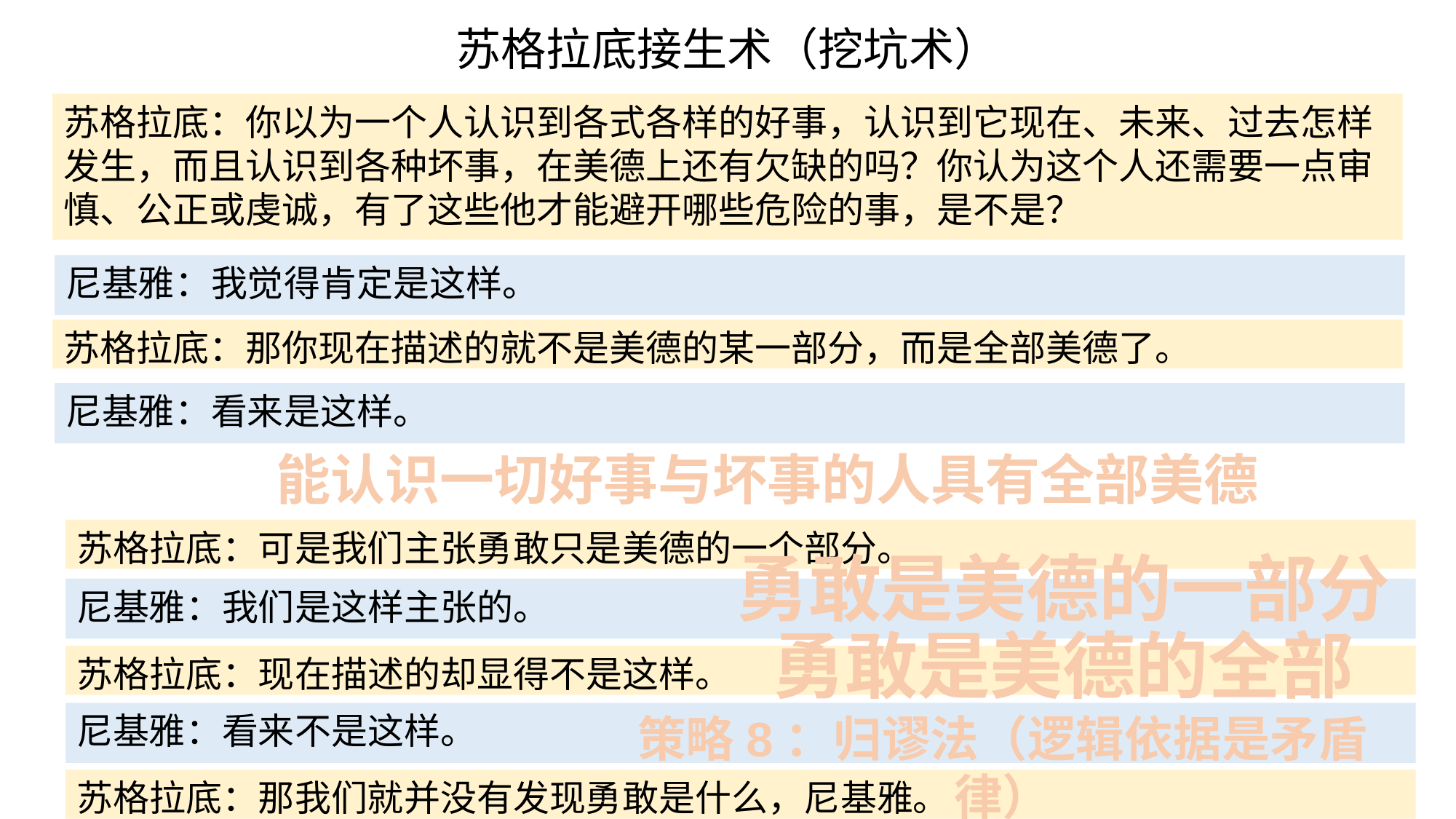

# 苏格拉底接生术（挖坑术）
苏格拉底：你以为一个人认识到各式各样的好事，认识到它现在、未来、过去怎样发生，而且认识到各种坏事，在美德上还有欠缺的吗？你认为这个人还需要一点审慎、公正或虔诚，有了这些他才能避开哪些危险的事，是不是？
尼基雅：我觉得肯定是这样。
苏格拉底：那你现在描述的就不是美德的某一部分，而是全部美德了。
尼基雅：看来是这样。
能认识一切好事与坏事的人具有全部美德
苏格拉底：可是我们主张勇敢只是美德的一个部分。
勇敢是美德的一部分
尼基雅：我们是这样主张的。
勇敢是美德的全部
苏格拉底：现在描述的却显得不是这样。
尼基雅：看来不是这样。
策略8：归谬法（逻辑依据是矛盾律）
苏格拉底：那我们就并没有发现勇敢是什么，尼基雅。